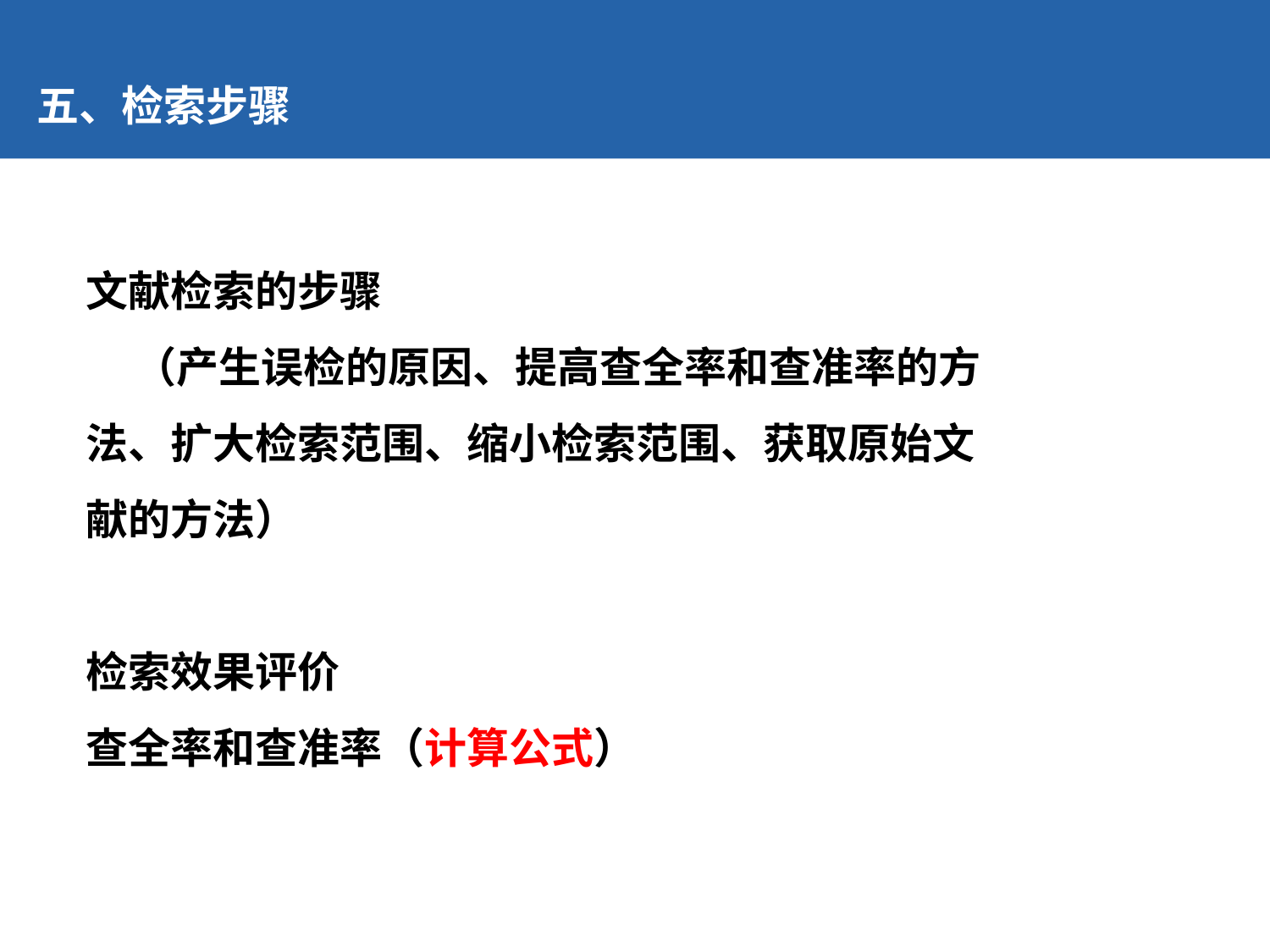

五、检索步骤
文献检索的步骤
    （产生误检的原因、提高查全率和查准率的方法、扩大检索范围、缩小检索范围、获取原始文献的方法）

检索效果评价
查全率和查准率（计算公式）